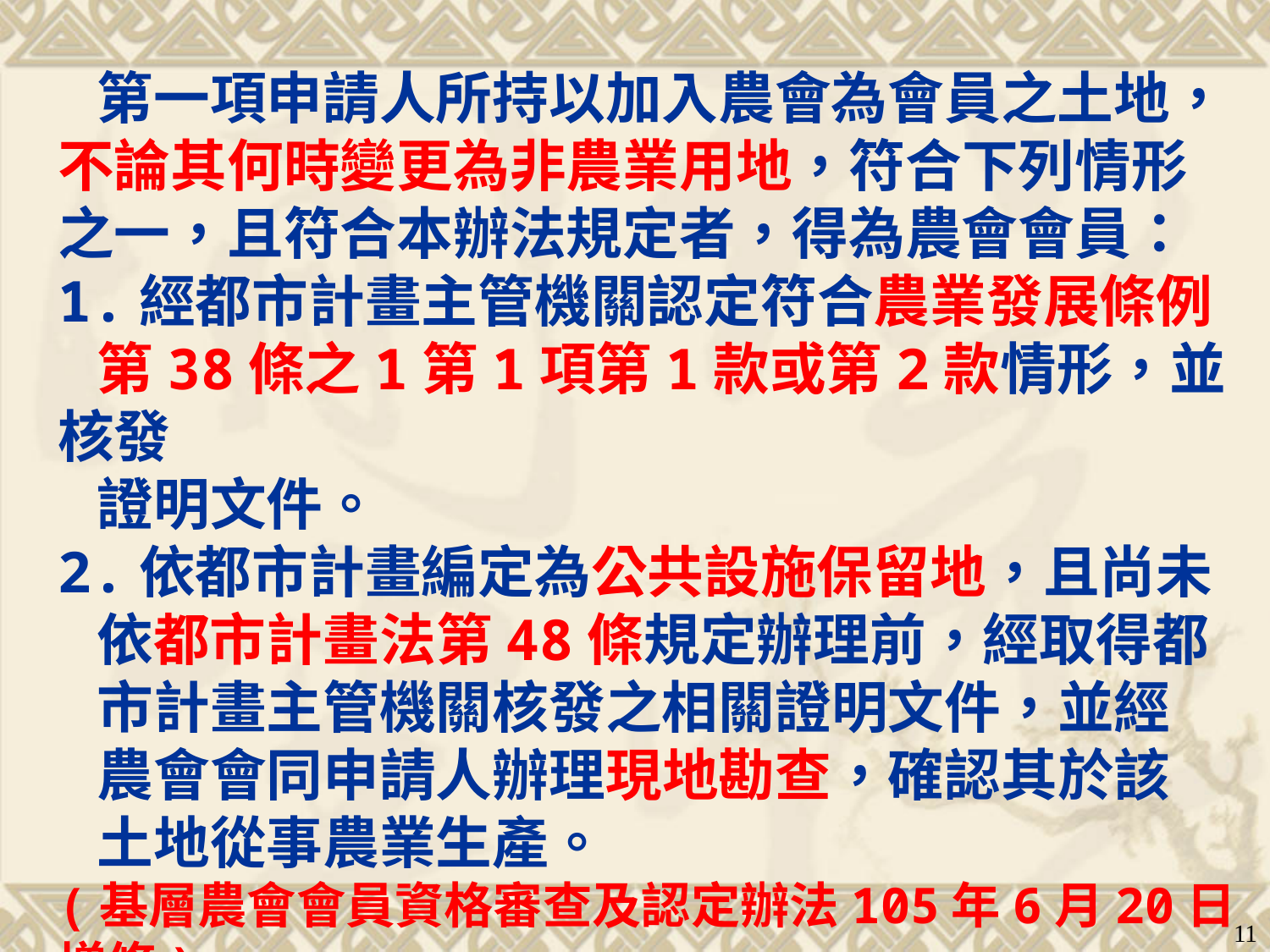

第一項申請人所持以加入農會為會員之土地，不論其何時變更為非農業用地，符合下列情形之一，且符合本辦法規定者，得為農會會員：
1.經都市計畫主管機關認定符合農業發展條例
  第38條之1第1項第1款或第2款情形，並核發
  證明文件。
2.依都市計畫編定為公共設施保留地，且尚未
  依都市計畫法第48條規定辦理前，經取得都
  市計畫主管機關核發之相關證明文件，並經
  農會會同申請人辦理現地勘查，確認其於該
  土地從事農業生產。
(基層農會會員資格審查及認定辦法105年6月20日增修)
11